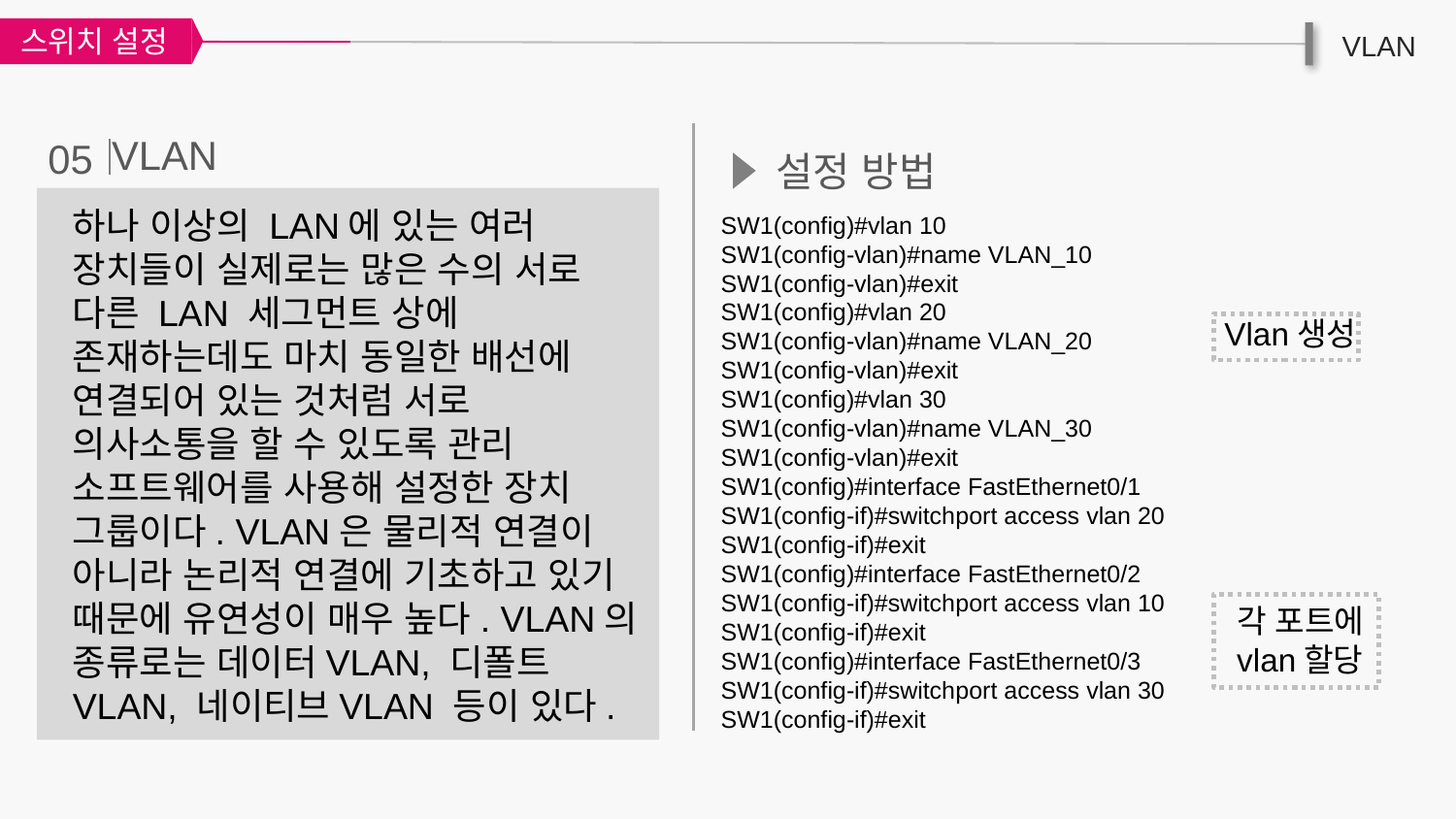

스위치 설정
VLAN

VLAN
05
설정 방법

하나 이상의 LAN에 있는 여러 장치들이 실제로는 많은 수의 서로 다른 LAN 세그먼트 상에 존재하는데도 마치 동일한 배선에 연결되어 있는 것처럼 서로 의사소통을 할 수 있도록 관리 소프트웨어를 사용해 설정한 장치 그룹이다. VLAN은 물리적 연결이 아니라 논리적 연결에 기초하고 있기 때문에 유연성이 매우 높다. VLAN의 종류로는 데이터VLAN, 디폴트VLAN, 네이티브VLAN 등이 있다.
SW1(config)#vlan 10
SW1(config-vlan)#name VLAN_10
SW1(config-vlan)#exit
SW1(config)#vlan 20
SW1(config-vlan)#name VLAN_20
SW1(config-vlan)#exit
SW1(config)#vlan 30
SW1(config-vlan)#name VLAN_30
SW1(config-vlan)#exit
SW1(config)#interface FastEthernet0/1
SW1(config-if)#switchport access vlan 20
SW1(config-if)#exit
SW1(config)#interface FastEthernet0/2
SW1(config-if)#switchport access vlan 10
SW1(config-if)#exit
SW1(config)#interface FastEthernet0/3
SW1(config-if)#switchport access vlan 30
SW1(config-if)#exit
Vlan생성

각 포트에
vlan할당